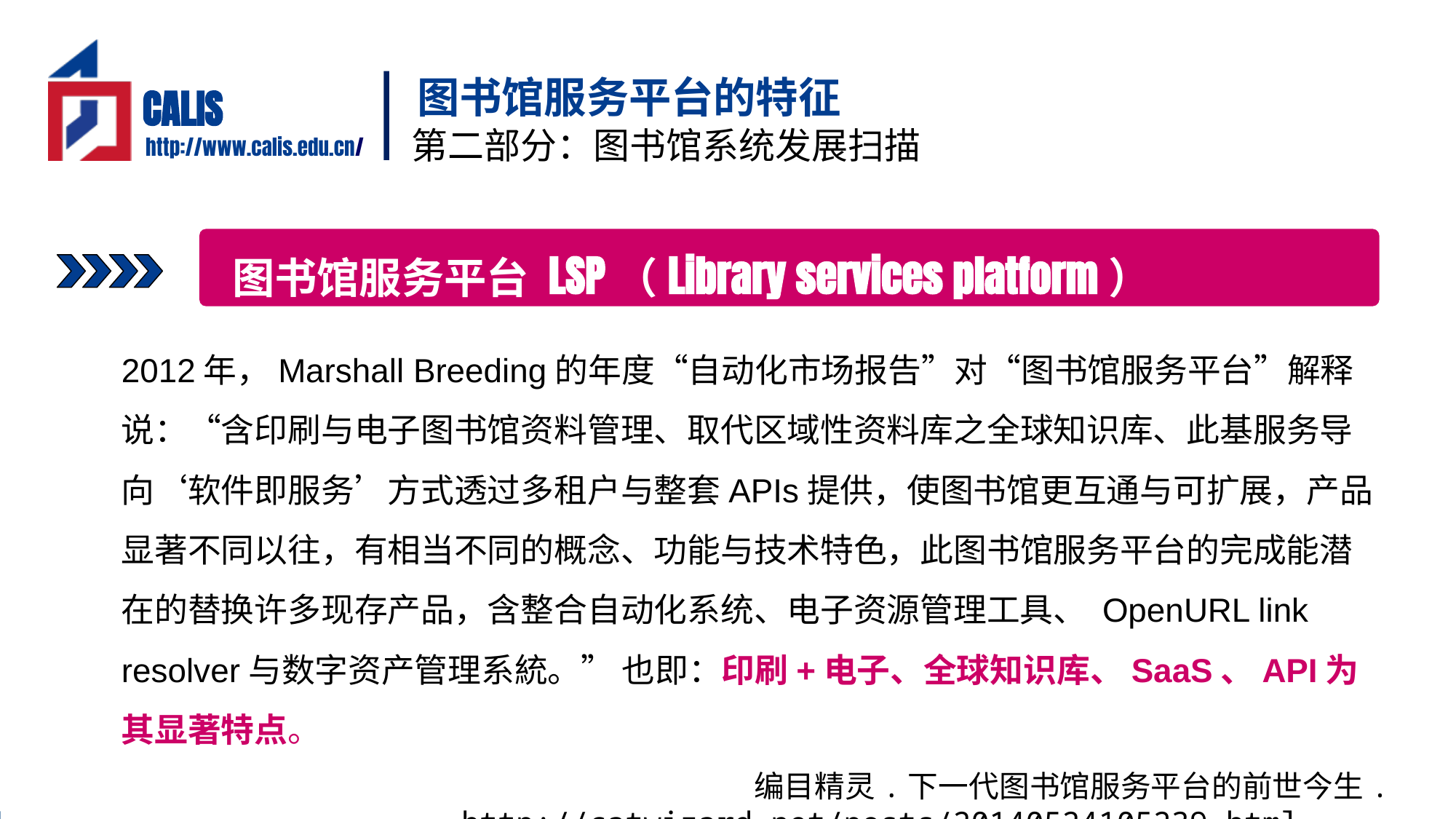

图书馆服务平台的特征
第二部分：图书馆系统发展扫描
 图书馆服务平台 LSP（Library services platform）

2012年，Marshall Breeding的年度“自动化市场报告”对“图书馆服务平台”解释说：“含印刷与电子图书馆资料管理、取代区域性资料库之全球知识库、此基服务导向‘软件即服务’方式透过多租户与整套APIs提供，使图书馆更互通与可扩展，产品显著不同以往，有相当不同的概念、功能与技术特色，此图书馆服务平台的完成能潜在的替换许多现存产品，含整合自动化系统、电子资源管理工具、 OpenURL link resolver与数字资产管理系統。” 也即：印刷+电子、全球知识库、SaaS、API为其显著特点。

编目精灵.下一代图书馆服务平台的前世今生. http://catwizard.net/posts/20140524105239.html